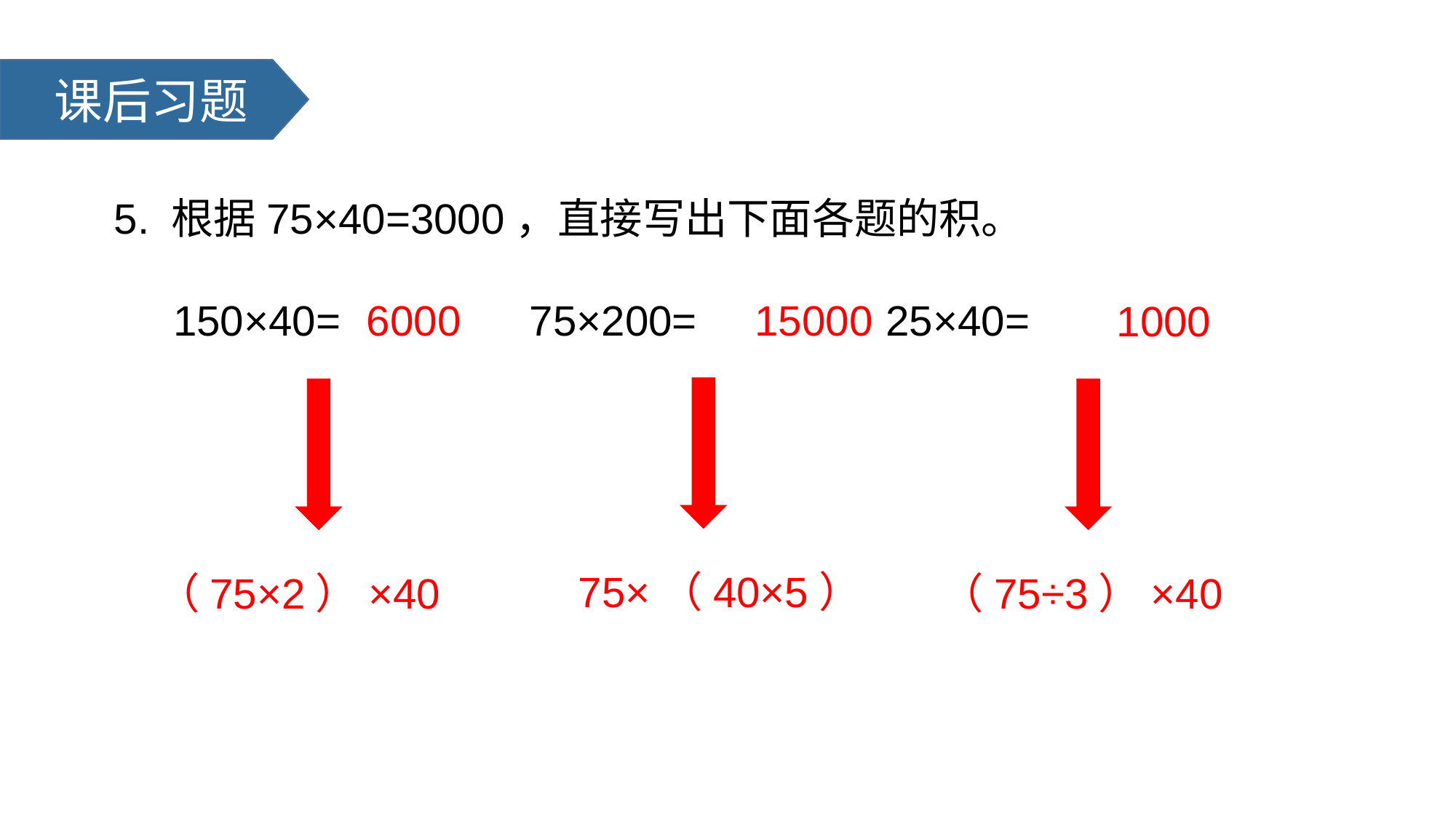

课后习题
5. 根据75×40=3000，直接写出下面各题的积。

     150×40=                75×200=                25×40=
6000
15000
1000

75×（40×5）
（75×2）×40
（75÷3）×40